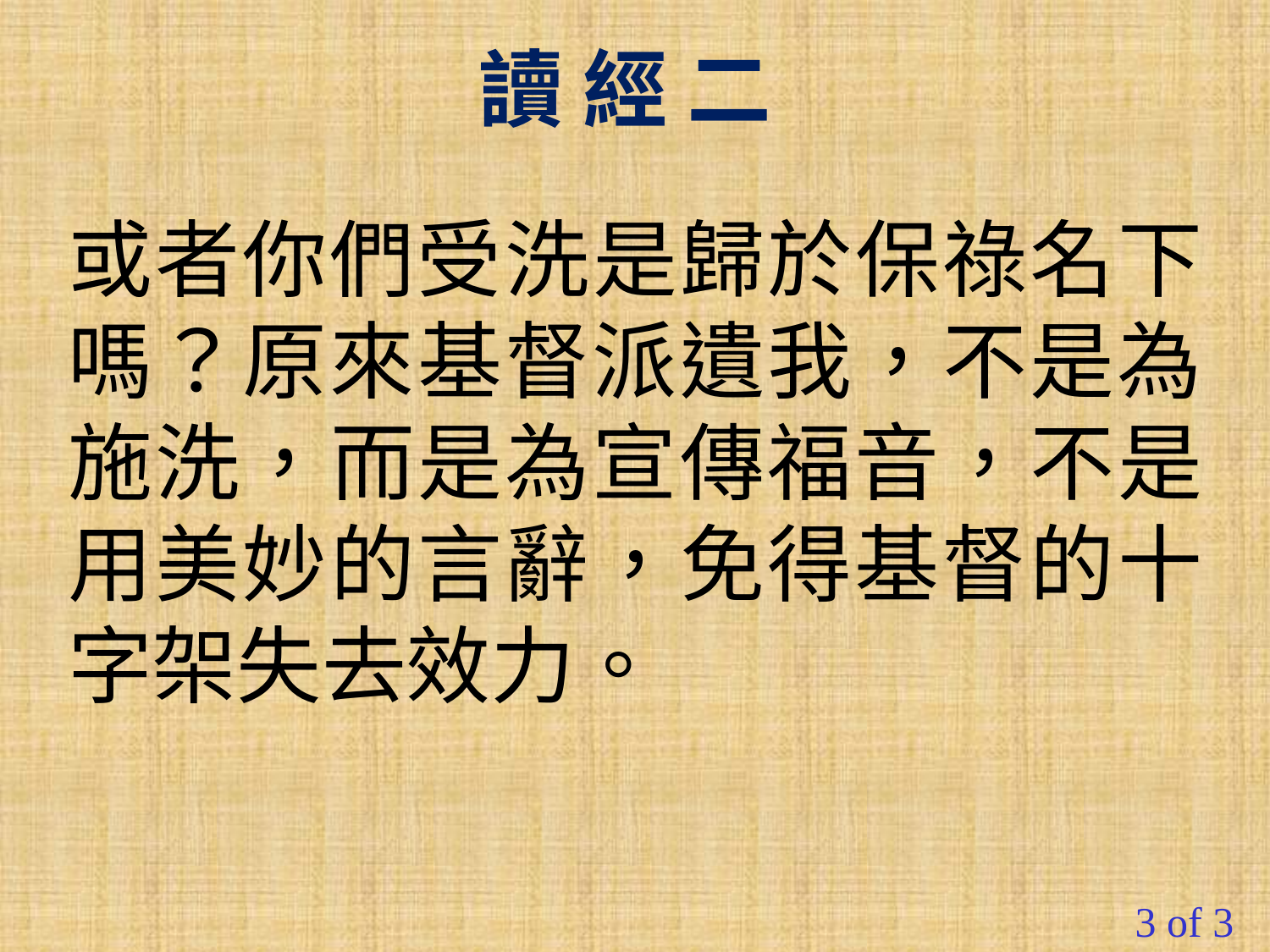

讀 經 二

或者你們受洗是歸於保祿名下嗎？原來基督派遺我，不是為施洗，而是為宣傳福音，不是用美妙的言辭，免得基督的十字架失去效力。
3 of 3